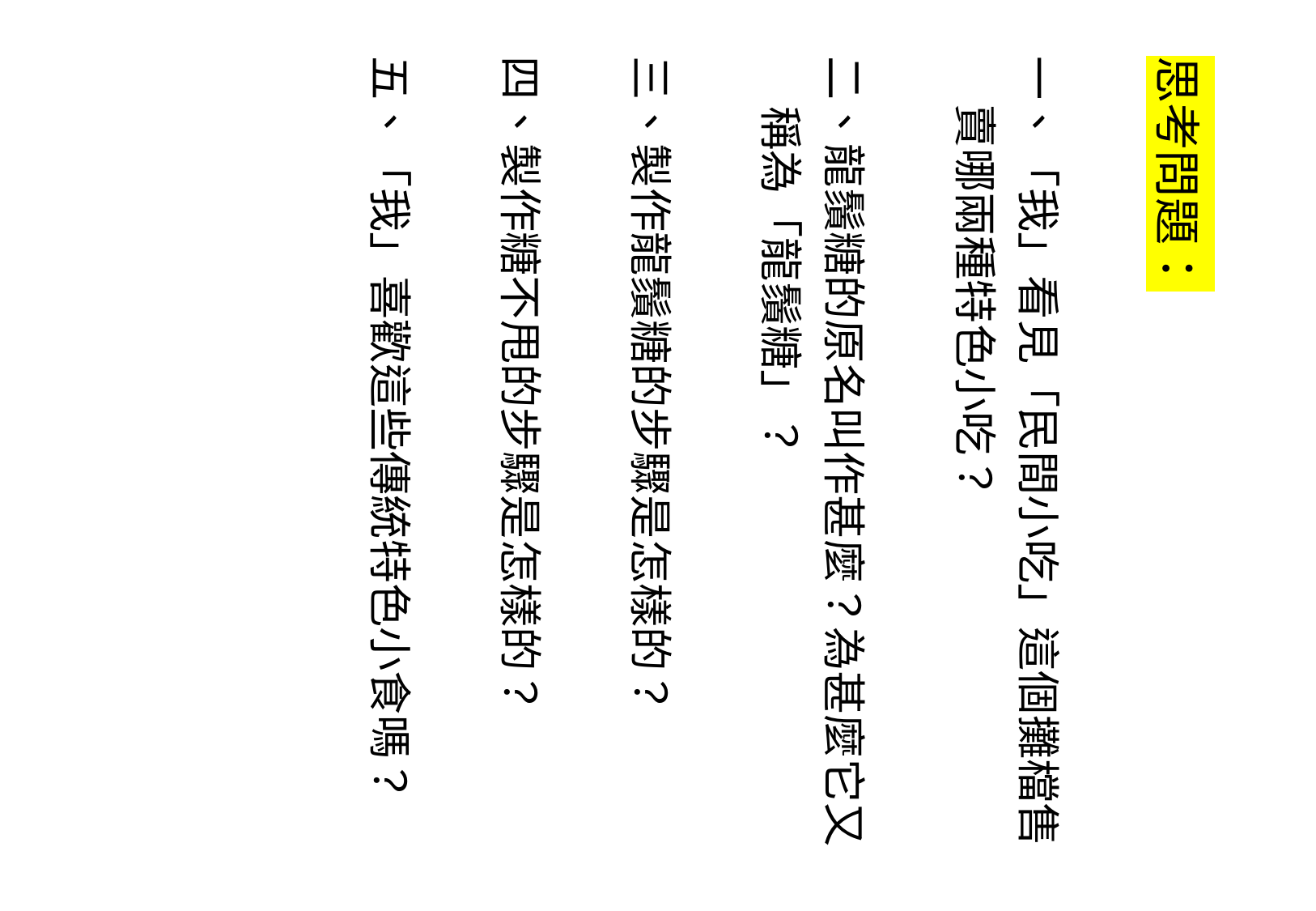

五、「我」喜歡這些傳統特色小食嗎？
四、製作糖不甩的步驟是怎樣的？
三、製作龍鬚糖的步驟是怎樣的？
二、龍鬚糖的原名叫作甚麼？為甚麼它又
    稱為「龍鬚糖」？
一、「我」看見「民間小吃」這個攤檔售
     賣哪兩種特色小吃？
思考問題：